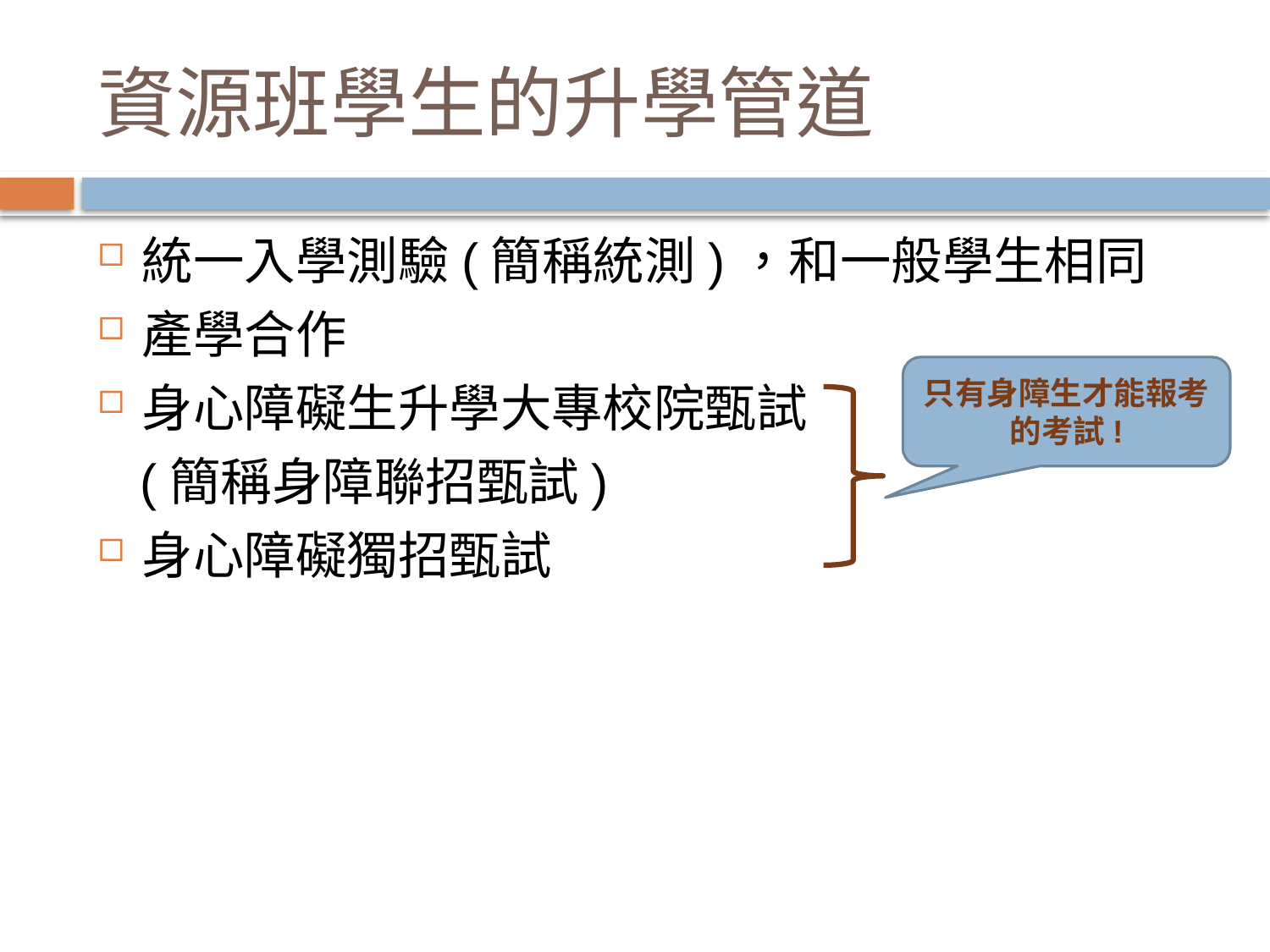

# 資源班學生的升學管道
統一入學測驗(簡稱統測)，和一般學生相同
產學合作
身心障礙生升學大專校院甄試
   (簡稱身障聯招甄試)
身心障礙獨招甄試

只有身障生才能報考的考試!